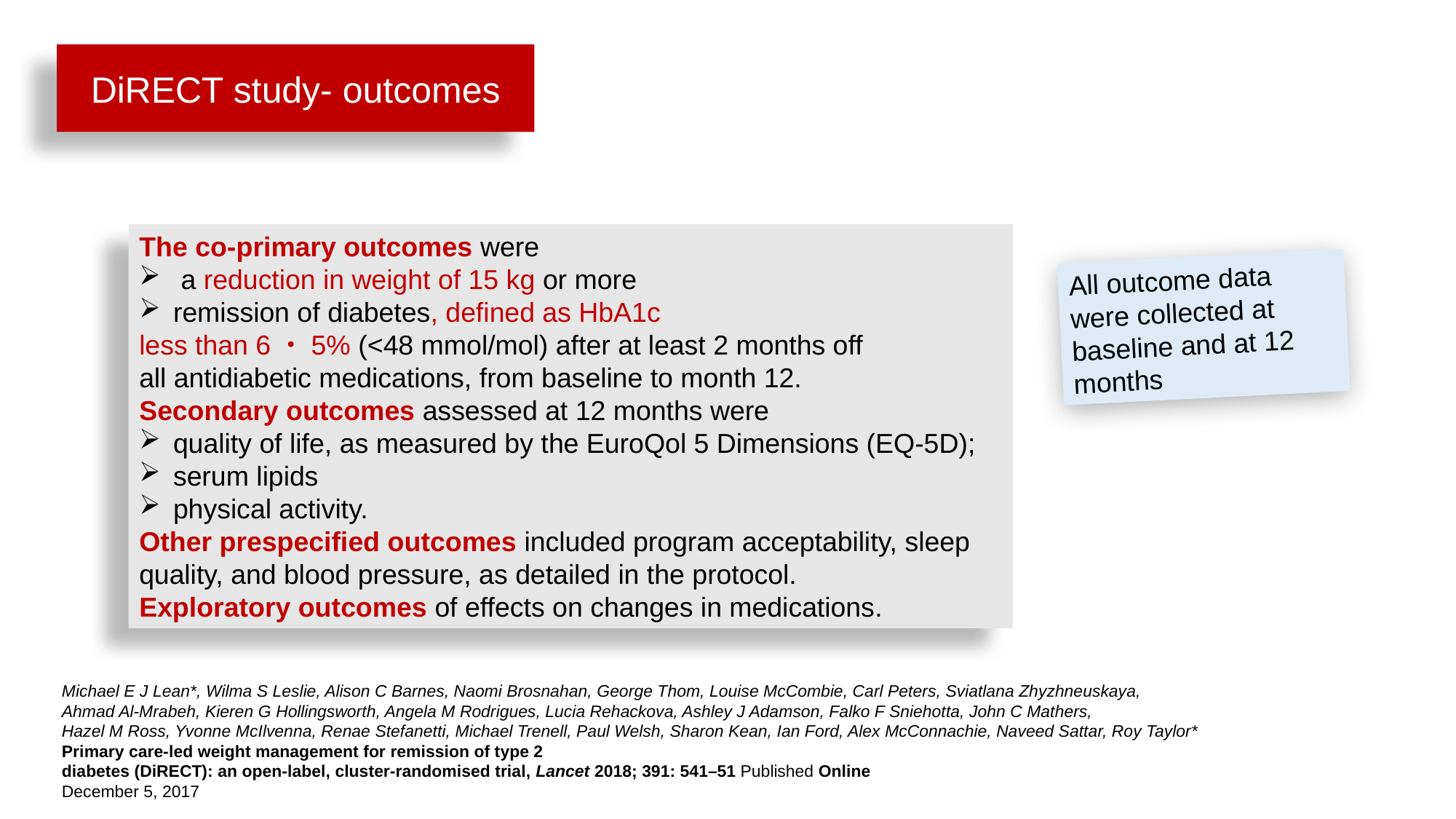

DiRECT study- outcomes
The co-primary outcomes were
 a reduction in weight of 15 kg or more
remission of diabetes, defined as HbA1c
less than 6・5% (<48 mmol/mol) after at least 2 months off
all antidiabetic medications, from baseline to month 12.
Secondary outcomes assessed at 12 months were
quality of life, as measured by the EuroQol 5 Dimensions (EQ-5D);
serum lipids
physical activity.
Other prespecified outcomes included program acceptability, sleep quality, and blood pressure, as detailed in the protocol.
Exploratory outcomes of effects on changes in medications.
All outcome data were collected at baseline and at 12 months
Michael E J Lean*, Wilma S Leslie, Alison C Barnes, Naomi Brosnahan, George Thom, Louise McCombie, Carl Peters, Sviatlana Zhyzhneuskaya,
Ahmad Al-Mrabeh, Kieren G Hollingsworth, Angela M Rodrigues, Lucia Rehackova, Ashley J Adamson, Falko F Sniehotta, John C Mathers,
Hazel M Ross, Yvonne McIlvenna, Renae Stefanetti, Michael Trenell, Paul Welsh, Sharon Kean, Ian Ford, Alex McConnachie, Naveed Sattar, Roy Taylor*
Primary care-led weight management for remission of type 2
diabetes (DiRECT): an open-label, cluster-randomised trial, Lancet 2018; 391: 541–51 Published Online
December 5, 2017